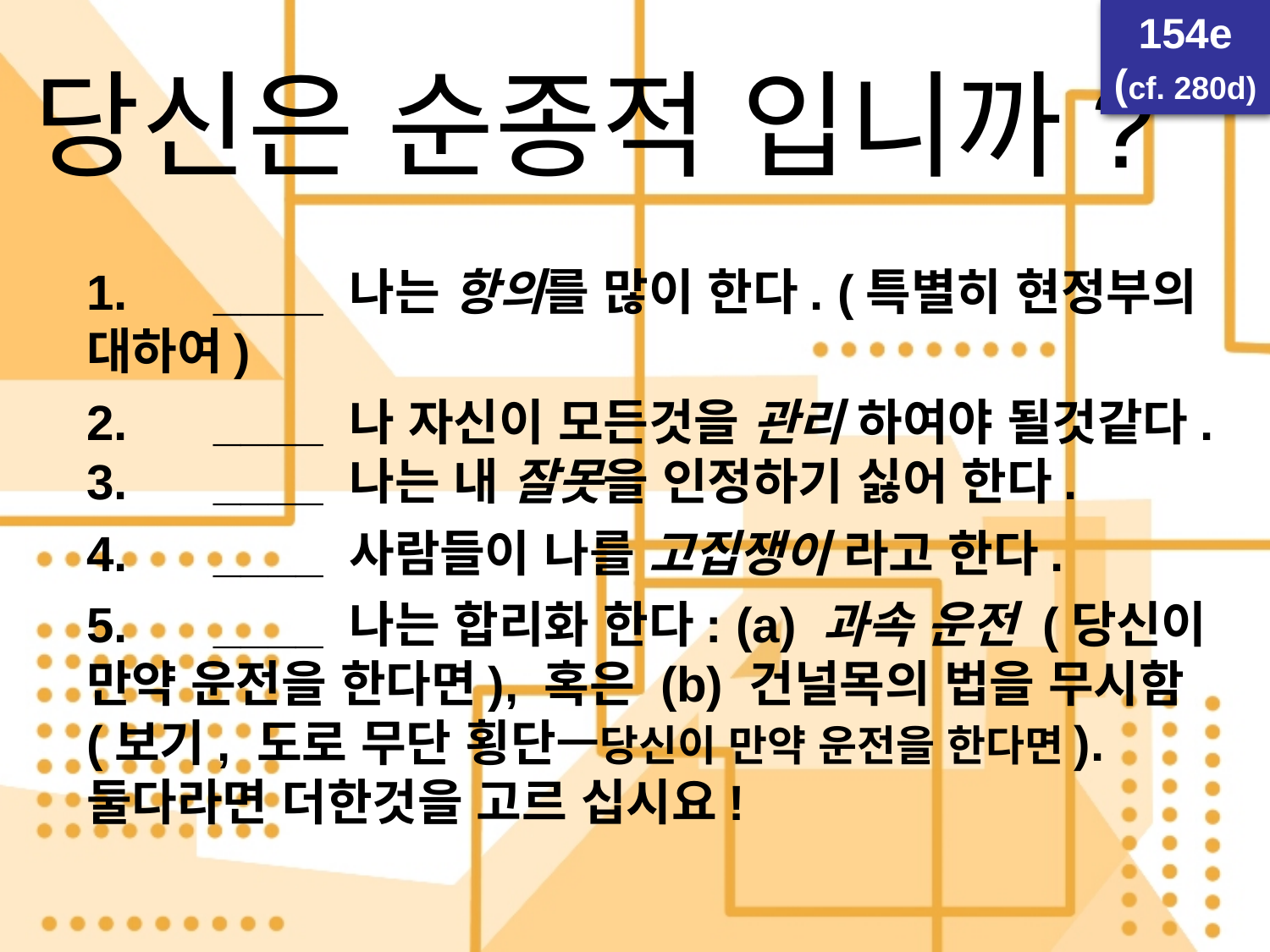

154e
(cf. 280d)‏
당신은 순종적 입니까?
1.	____ 나는 항의를 많이 한다. (특별히 현정부의 대하여)‏
2.	____ 나 자신이 모든것을 관리 하여야 될것같다. 3.	____ 나는 내 잘못을 인정하기 싫어 한다.
4.	____ 사람들이 나를 고집쟁이 라고 한다.
5.	____ 나는 합리화 한다: (a) 과속 운전 (당신이 만약 운전을 한다면), 혹은 (b) 건널목의 법을 무시함 (보기, 도로 무단 횡단—당신이 만약 운전을 한다면).  둘다라면 더한것을 고르 십시요!